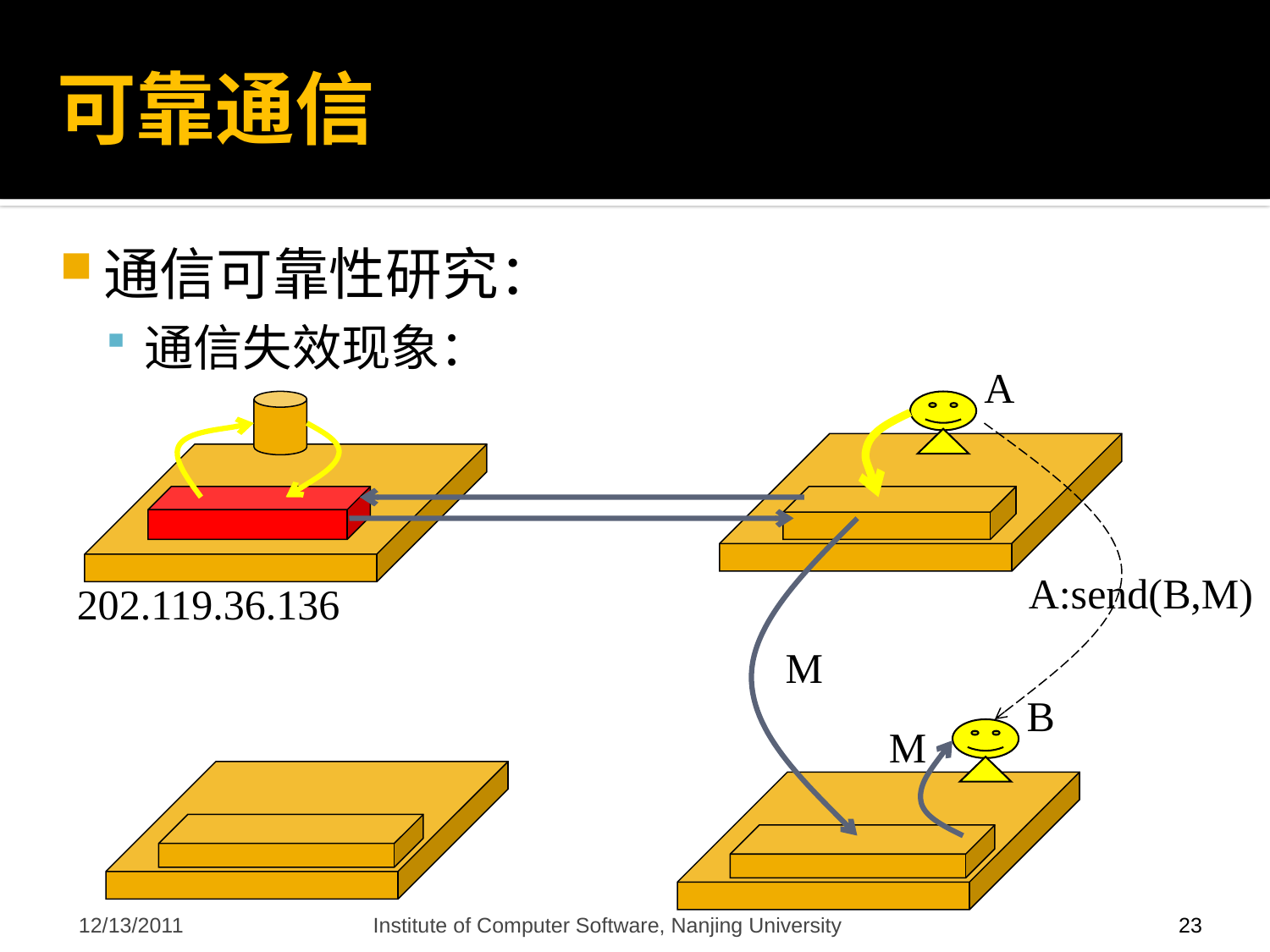

# 可靠通信
通信可靠性研究：
通信失效现象：
A

M
A:send(B,M)
202.119.36.136
B

M

23

12/13/2011
Institute of Computer Software, Nanjing University
23